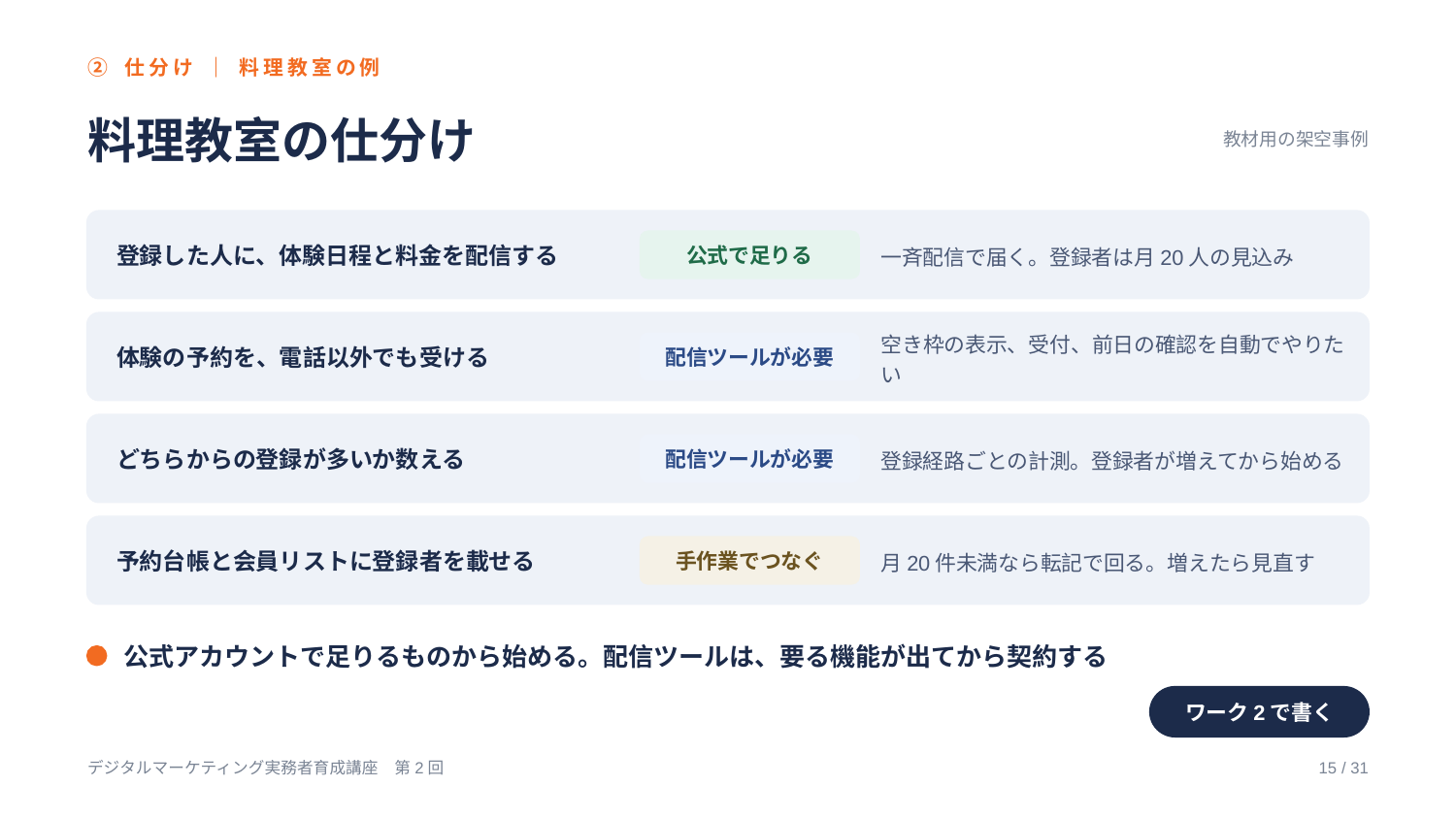

② 仕分け ｜ 料理教室の例
料理教室の仕分け
教材用の架空事例

登録した人に、体験日程と料金を配信する
一斉配信で届く。登録者は月20人の見込み

公式で足りる

体験の予約を、電話以外でも受ける
空き枠の表示、受付、前日の確認を自動でやりたい

配信ツールが必要

どちらからの登録が多いか数える
登録経路ごとの計測。登録者が増えてから始める

配信ツールが必要

予約台帳と会員リストに登録者を載せる
月20件未満なら転記で回る。増えたら見直す

手作業でつなぐ
公式アカウントで足りるものから始める。配信ツールは、要る機能が出てから契約する

ワーク2で書く
デジタルマーケティング実務者育成講座　第2回
15 / 31